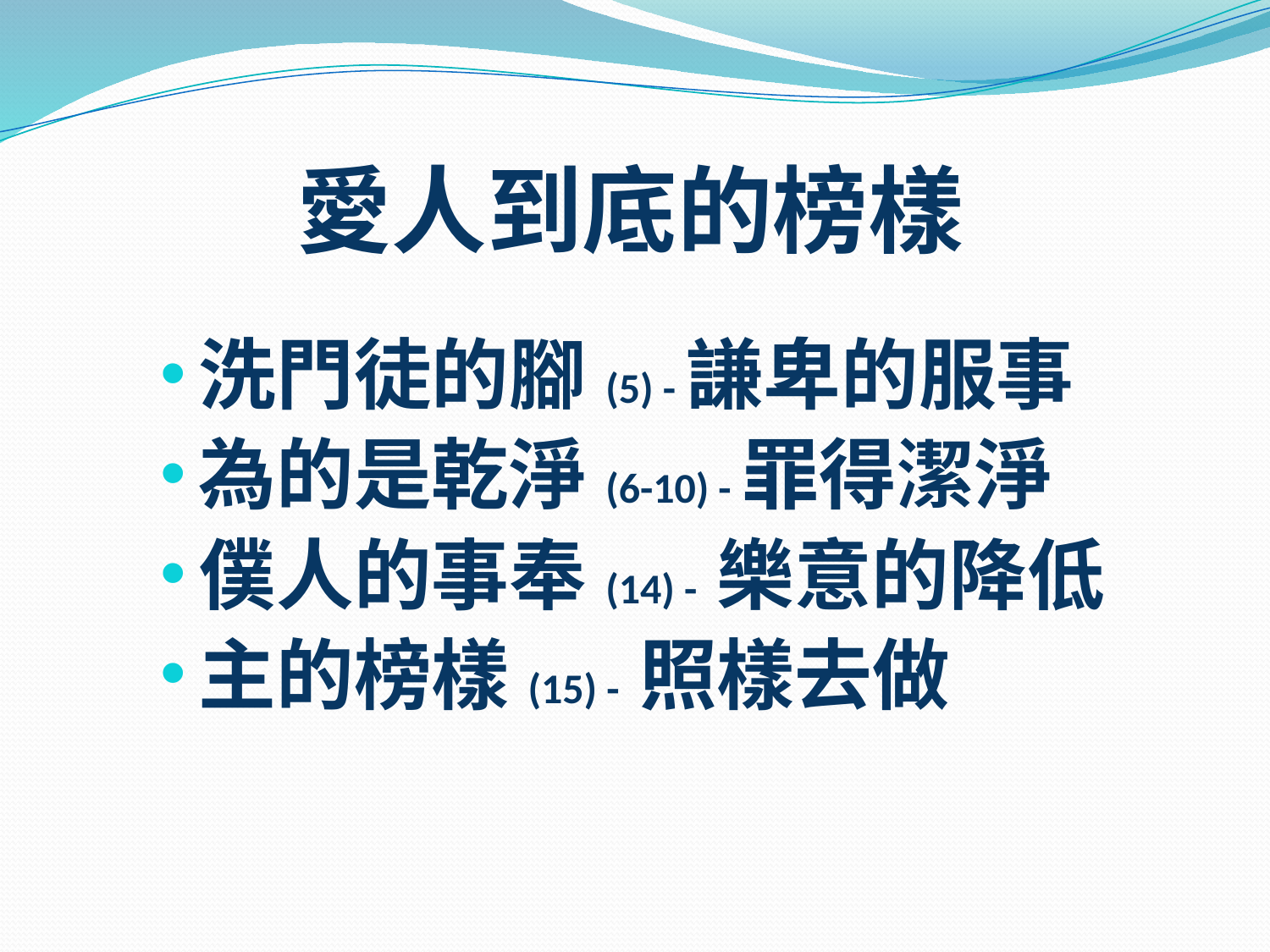

# 愛人到底的榜樣
洗門徒的腳(5) -謙卑的服事
為的是乾淨(6-10) -罪得潔淨
僕人的事奉(14) - 樂意的降低
主的榜樣(15) - 照樣去做